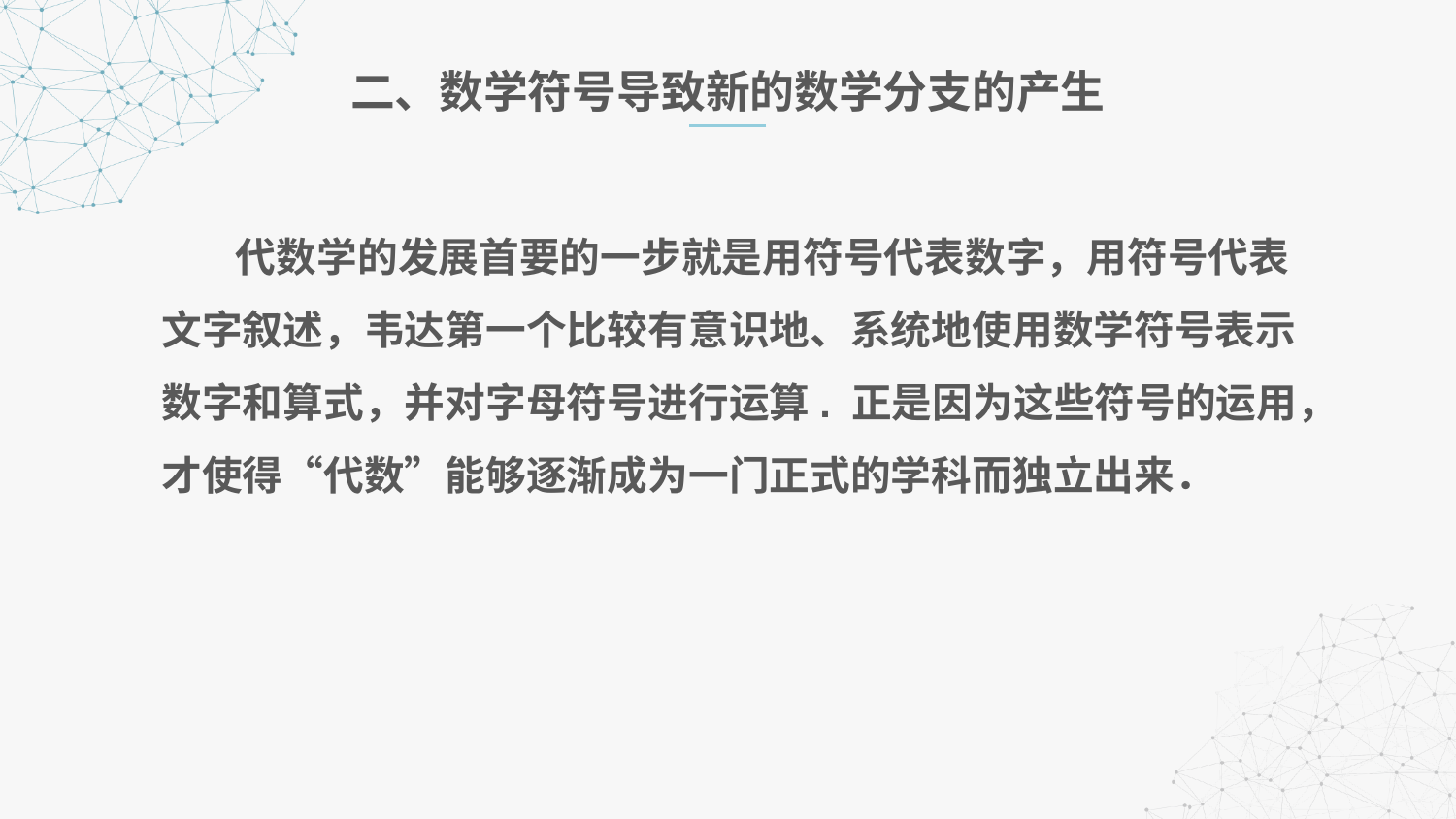

二、数学符号导致新的数学分支的产生
       代数学的发展首要的一步就是用符号代表数字，用符号代表文字叙述，韦达第一个比较有意识地、系统地使用数学符号表示数字和算式，并对字母符号进行运算. 正是因为这些符号的运用，才使得“代数”能够逐渐成为一门正式的学科而独立出来．